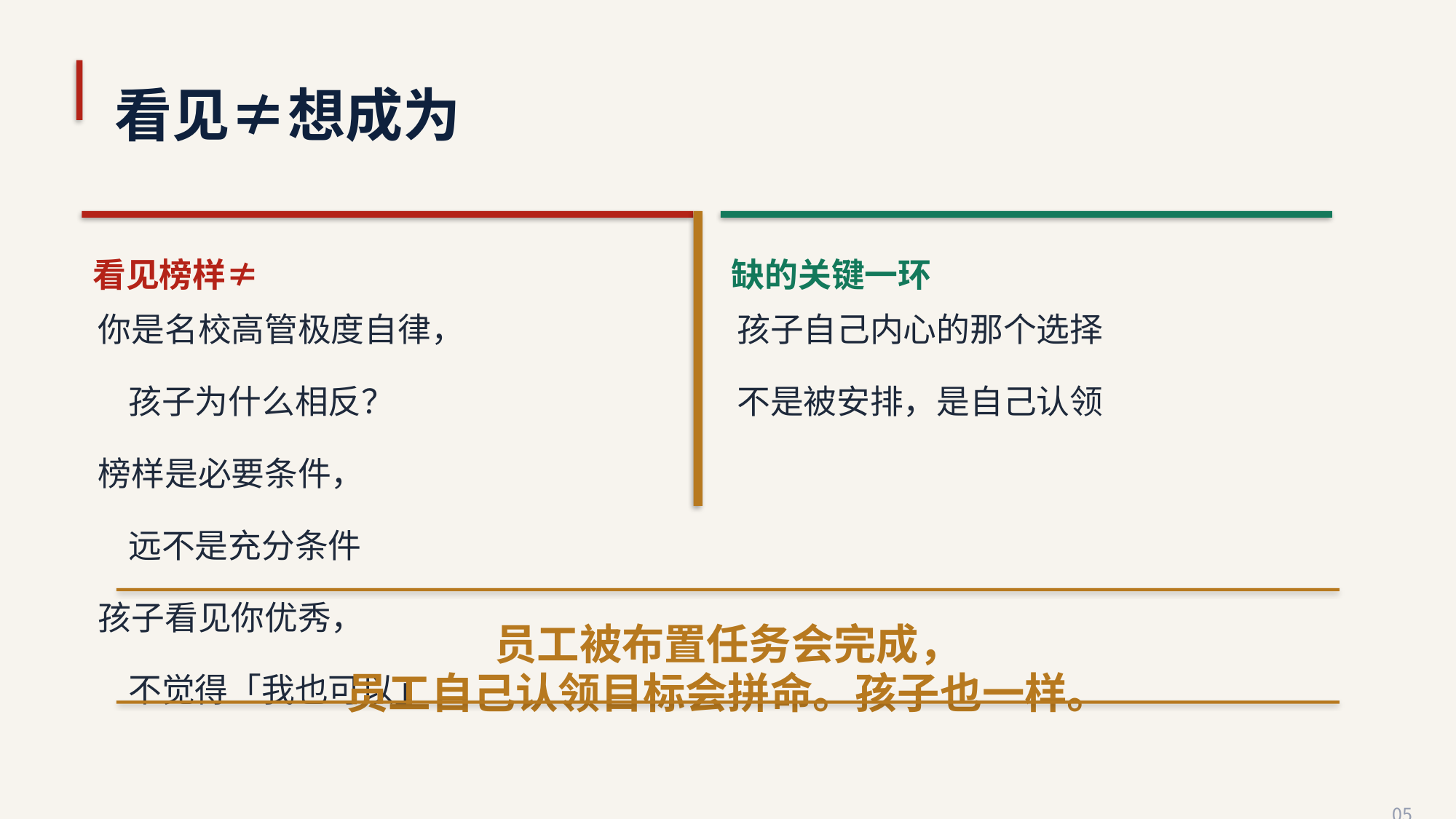

看见≠想成为

看见榜样≠
缺的关键一环
你是名校高管极度自律，
   孩子为什么相反？
榜样是必要条件，
   远不是充分条件
孩子看见你优秀，
   不觉得「我也可以」
孩子自己内心的那个选择
不是被安排，是自己认领

员工被布置任务会完成，
员工自己认领目标会拼命。孩子也一样。

05